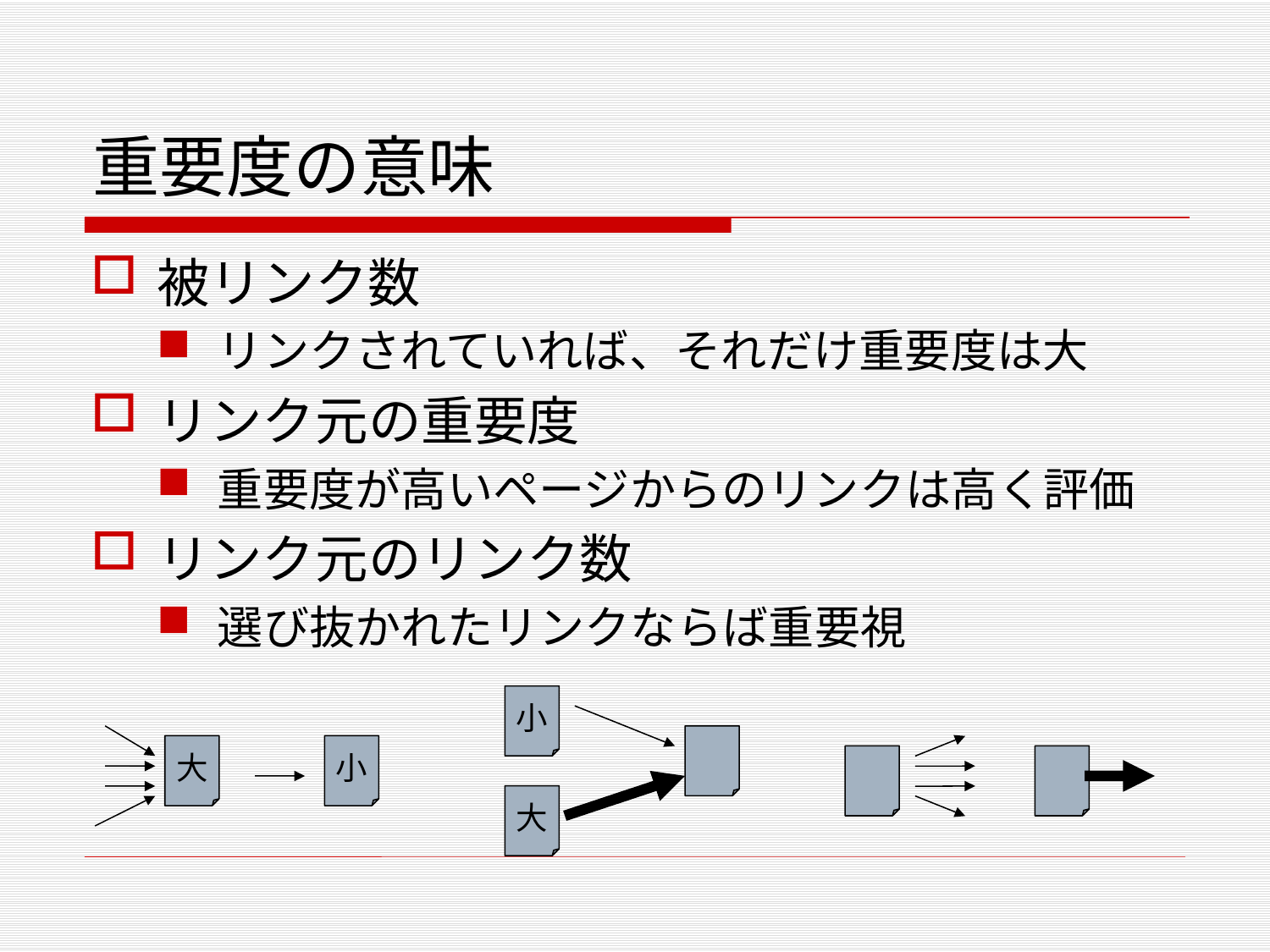

# 重要度の意味
被リンク数
リンクされていれば、それだけ重要度は大
リンク元の重要度
重要度が高いページからのリンクは高く評価
リンク元のリンク数
選び抜かれたリンクならば重要視
小

大

大
小